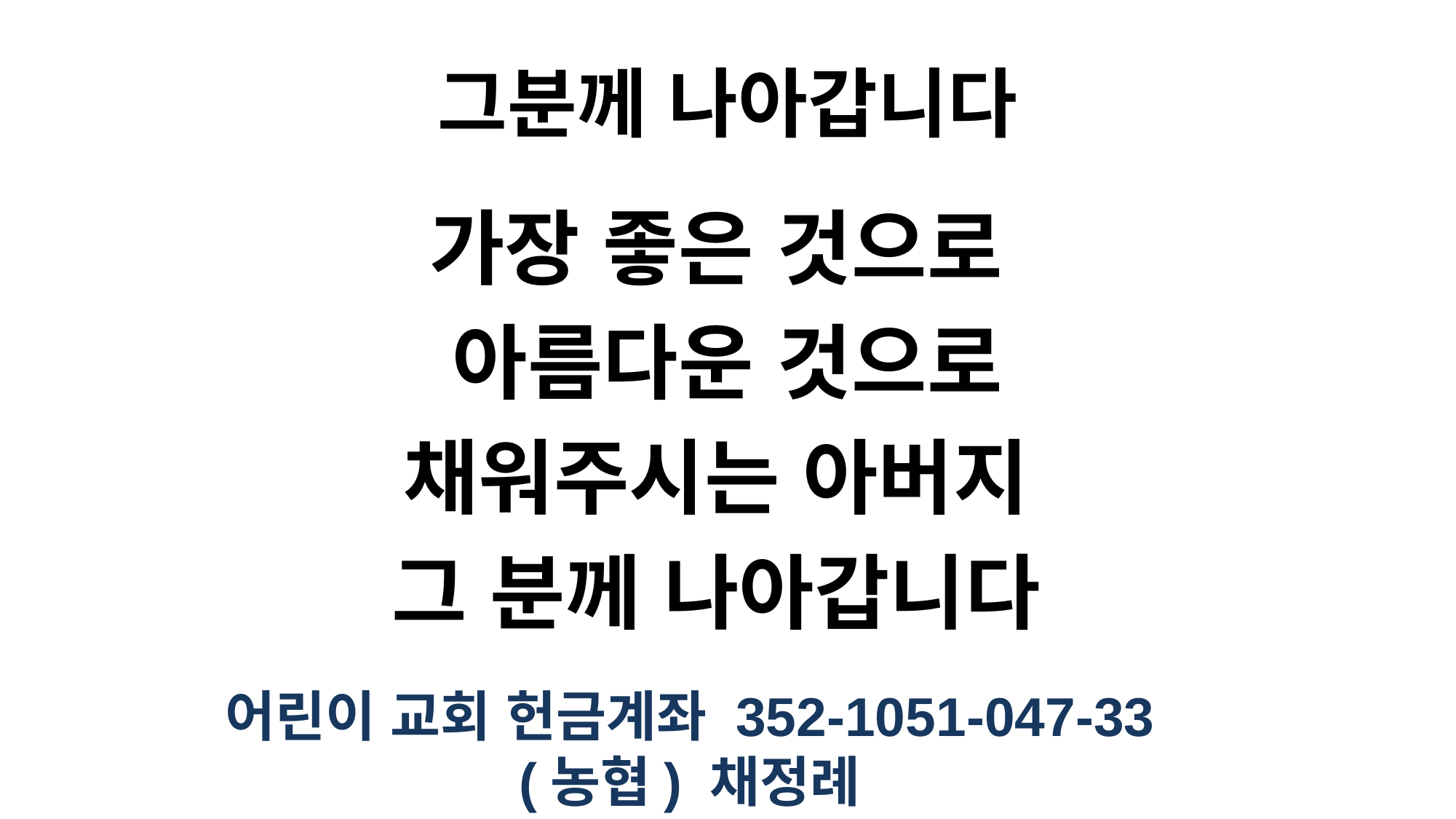

# 그분께 나아갑니다
가장 좋은 것으로
아름다운 것으로
채워주시는 아버지
그 분께 나아갑니다

어린이 교회 헌금계좌 352-1051-047-33
(농협) 채정례